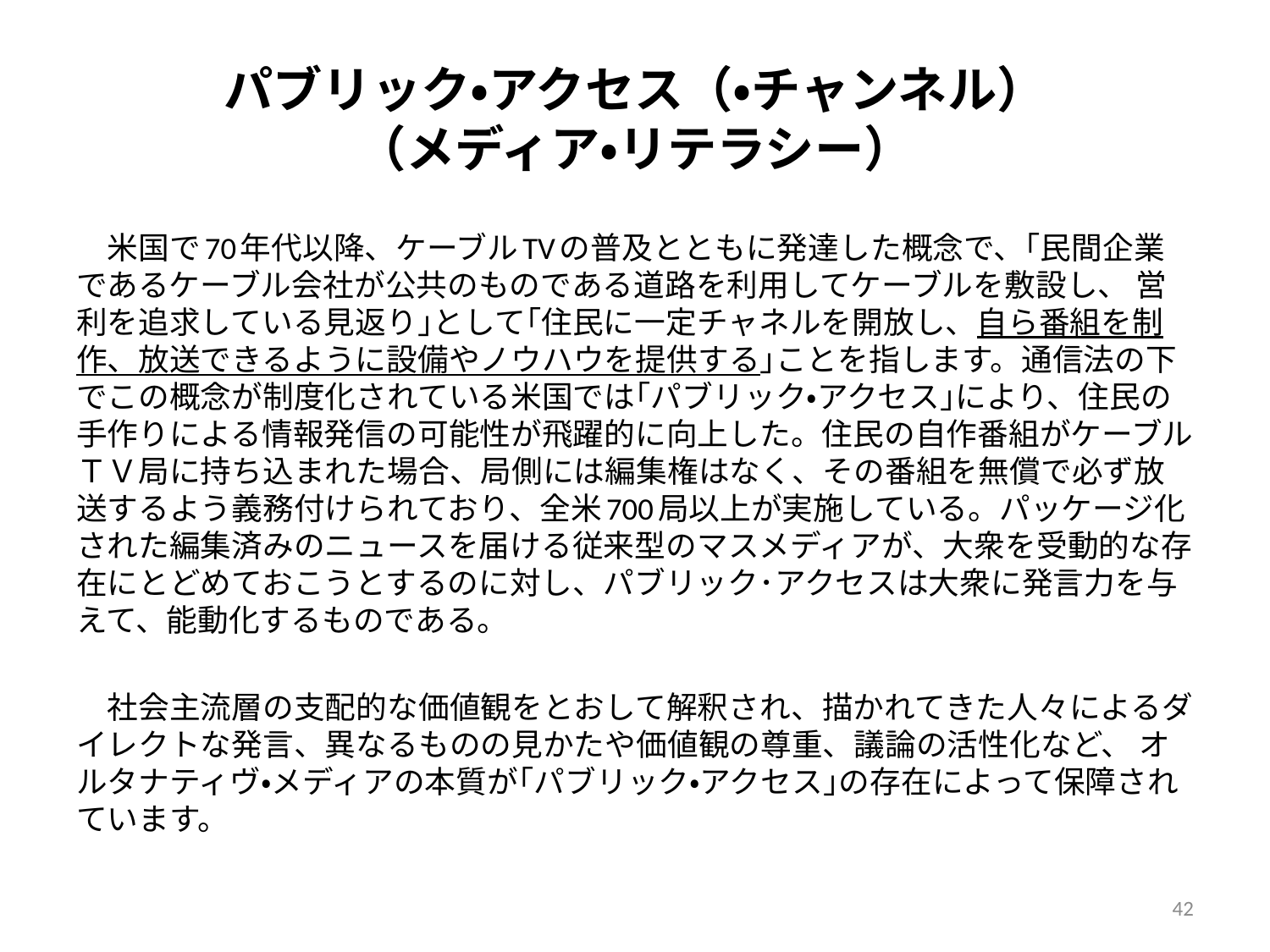

# パブリック・アクセス（・チャンネル） （メディア・リテラシー）
　米国で70年代以降、ケーブルTVの普及とともに発達した概念で、｢民間企業であるケーブル会社が公共のものである道路を利用してケーブルを敷設し、 営利を追求している見返り｣として｢住民に一定チャネルを開放し、自ら番組を制作、放送できるように設備やノウハウを提供する｣ことを指します。 通信法の下でこの概念が制度化されている米国では｢パブリック・アクセス｣により、住民の手作りによる情報発信の可能性が飛躍的に向上した。住民の自作番組がケーブルＴＶ局に持ち込まれた場合、局側には編集権はなく、その番組を無償で必ず放送するよう義務付けられており、全米700局以上が実施している。 パッケージ化された編集済みのニュースを届ける従来型のマスメディアが、大衆を受動的な存在にとどめておこうとするのに対し、パブリック･アクセスは大衆に発言力を与えて、能動化するものである。

　社会主流層の支配的な価値観をとおして解釈され、描かれてきた人々によるダイレクトな発言、異なるものの見かたや価値観の尊重、議論の活性化など、 オルタナティヴ・メディアの本質が｢パブリック・アクセス｣の存在によって保障されています。

42